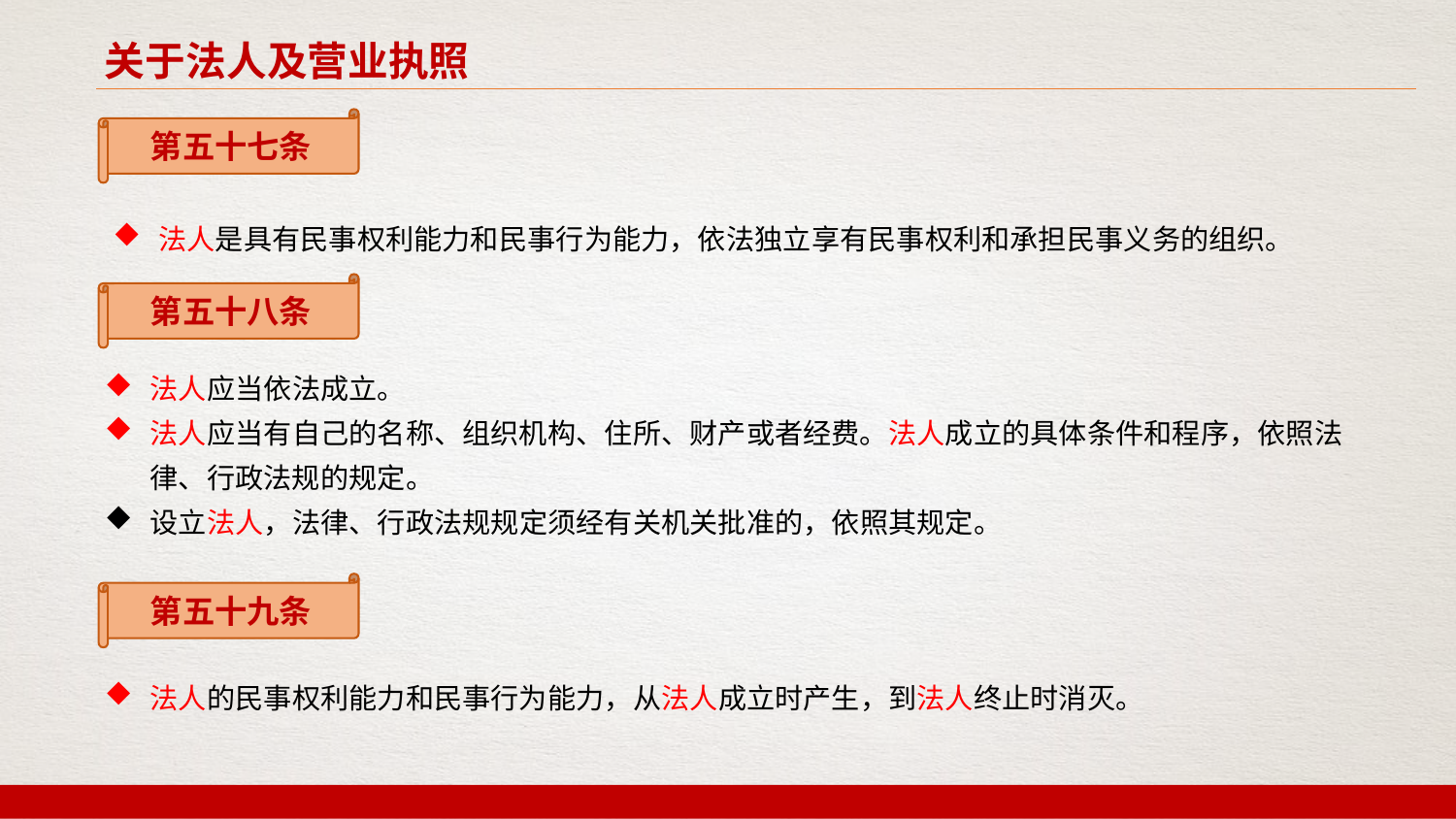

关于法人及营业执照
第五十七条
法人是具有民事权利能力和民事行为能力，依法独立享有民事权利和承担民事义务的组织。
第五十八条

法人应当依法成立。
法人应当有自己的名称、组织机构、住所、财产或者经费。法人成立的具体条件和程序，依照法律、行政法规的规定。
设立法人，法律、行政法规规定须经有关机关批准的，依照其规定。
第五十九条
法人的民事权利能力和民事行为能力，从法人成立时产生，到法人终止时消灭。